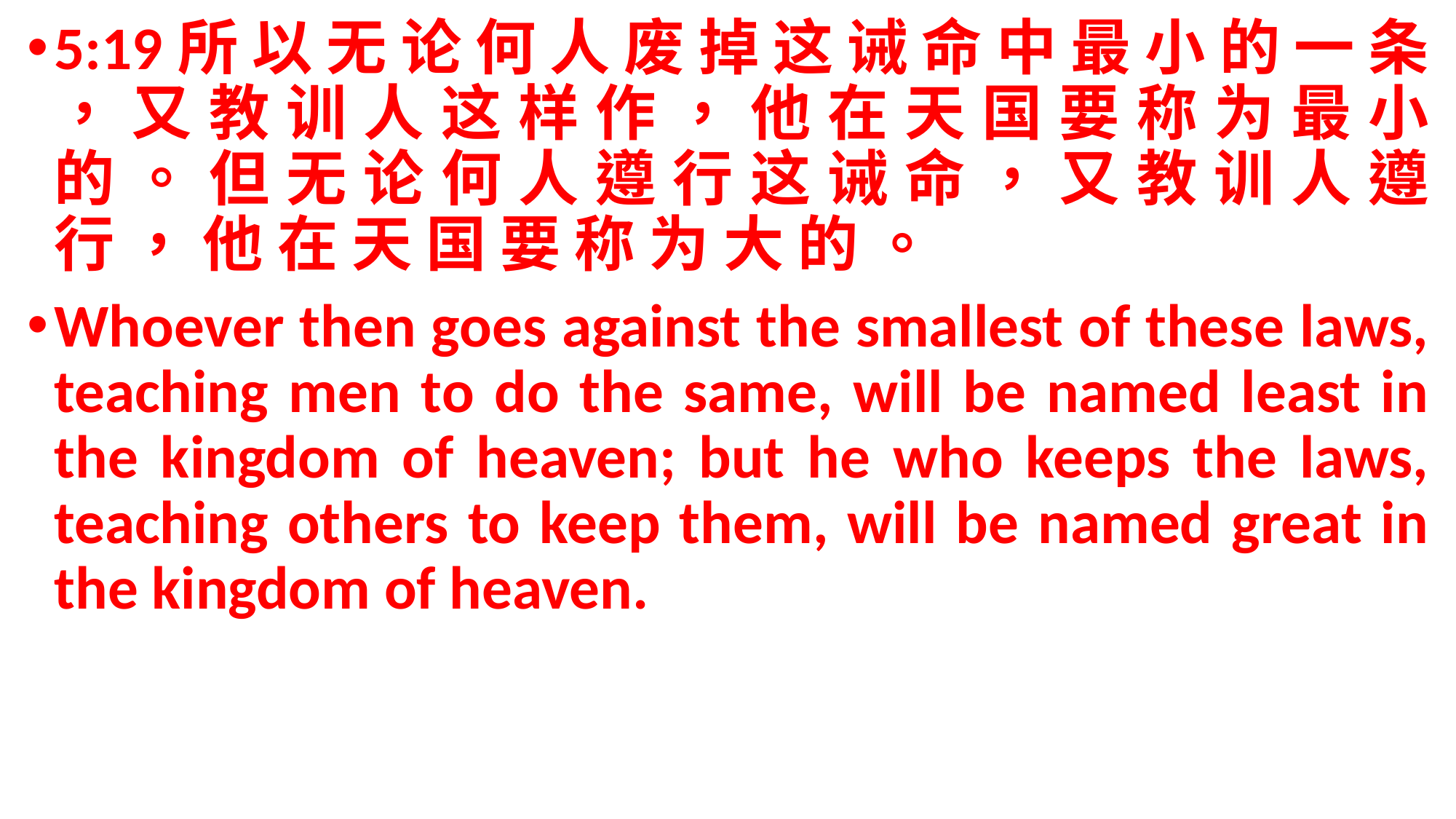

5:19所 以 无 论 何 人 废 掉 这 诫 命 中 最 小 的 一 条 ， 又 教 训 人 这 样 作 ， 他 在 天 国 要 称 为 最 小 的 。 但 无 论 何 人 遵 行 这 诫 命 ， 又 教 训 人 遵 行 ， 他 在 天 国 要 称 为 大 的 。
Whoever then goes against the smallest of these laws, teaching men to do the same, will be named least in the kingdom of heaven; but he who keeps the laws, teaching others to keep them, will be named great in the kingdom of heaven.